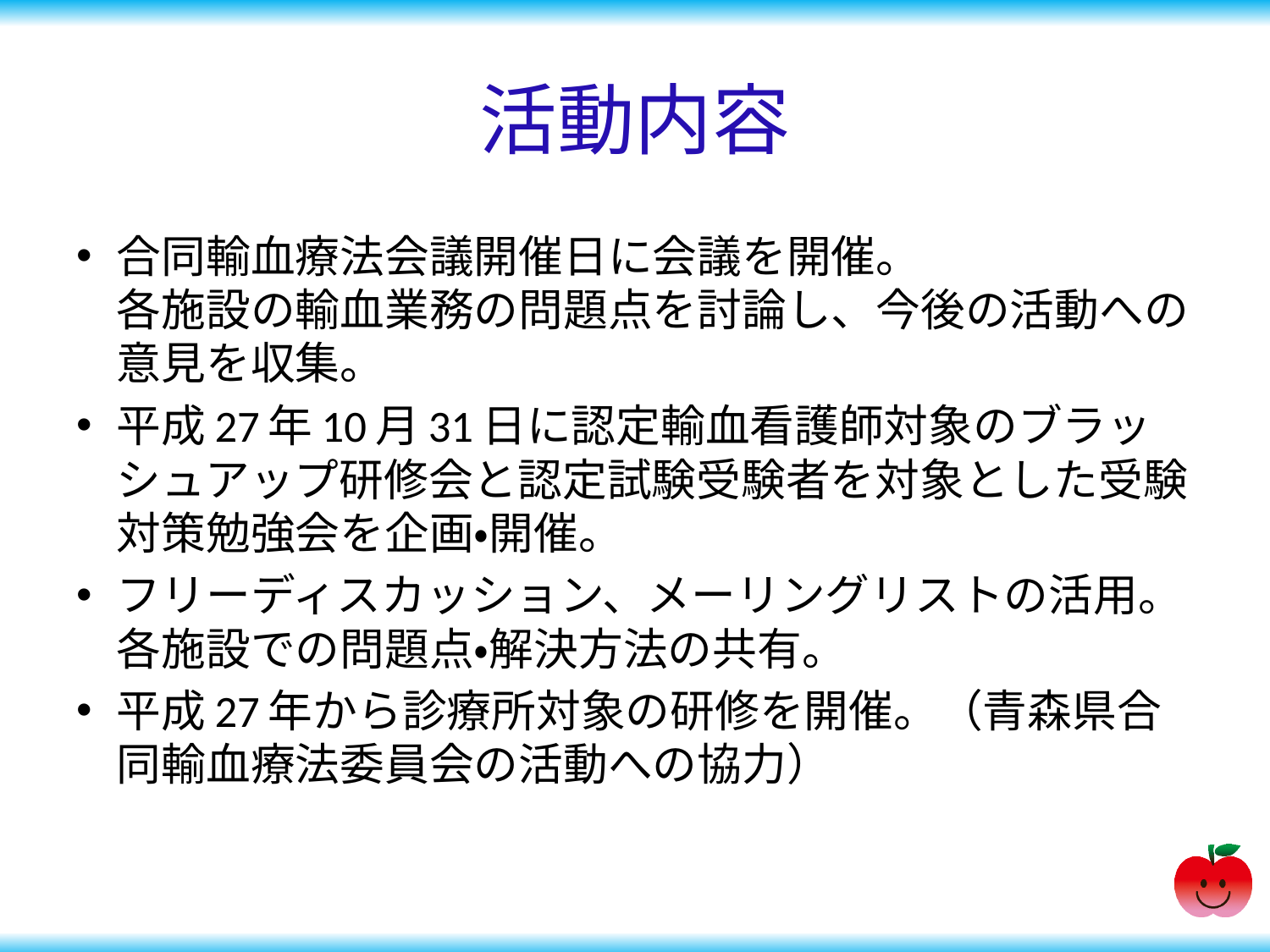

# 活動内容
合同輸血療法会議開催日に会議を開催。
各施設の輸血業務の問題点を討論し、今後の活動への意見を収集。
平成27年10月31日に認定輸血看護師対象のブラッシュアップ研修会と認定試験受験者を対象とした受験対策勉強会を企画・開催。
フリーディスカッション、メーリングリストの活用。
各施設での問題点・解決方法の共有。
平成27年から診療所対象の研修を開催。（青森県合同輸血療法委員会の活動への協力）